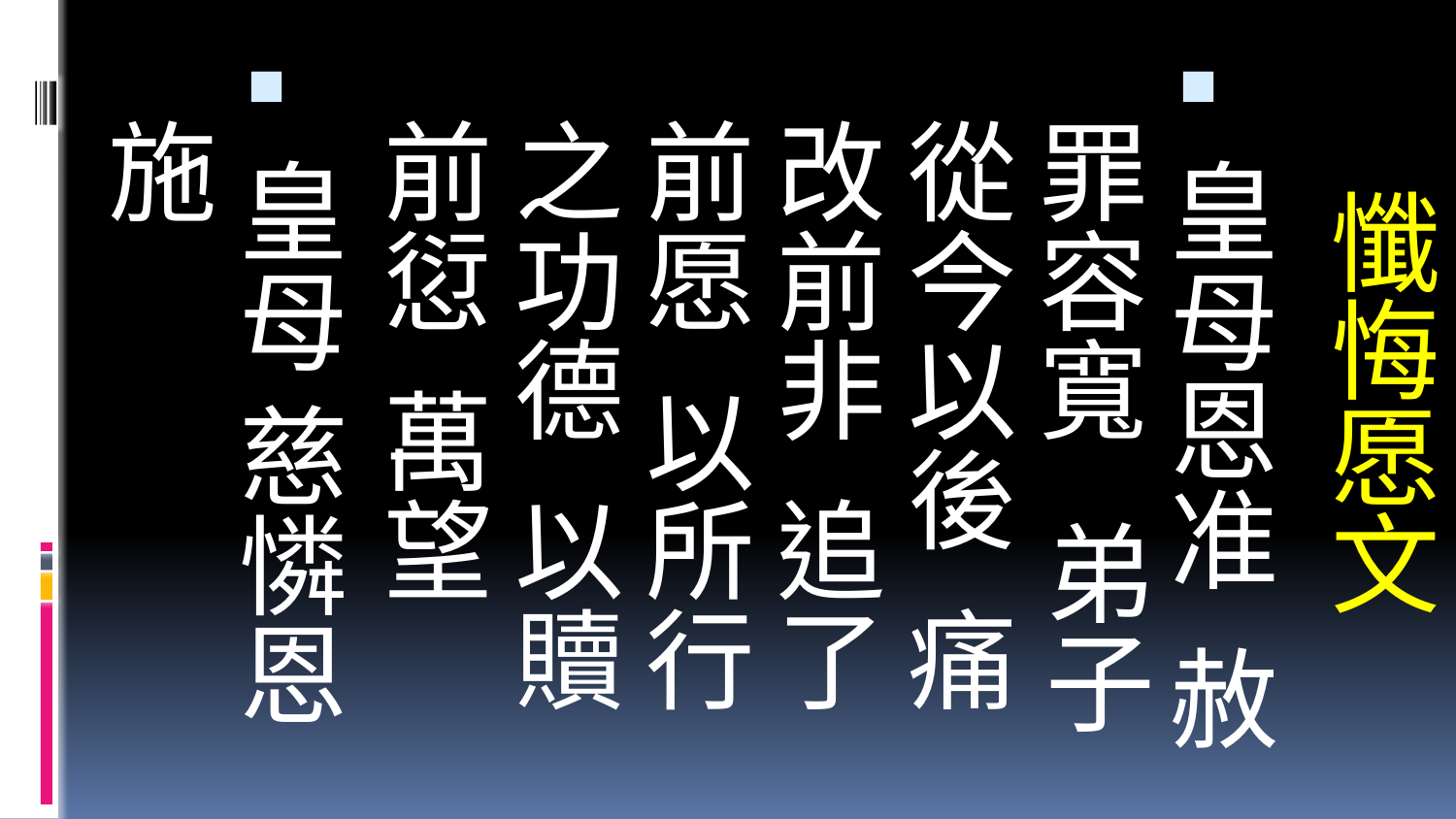

皇母恩准  赦罪容寬   弟子從今以後  痛改前非  追了前愿  以所行之功德  以贖前愆  萬望
皇母 慈憐恩施
# 懺悔愿文